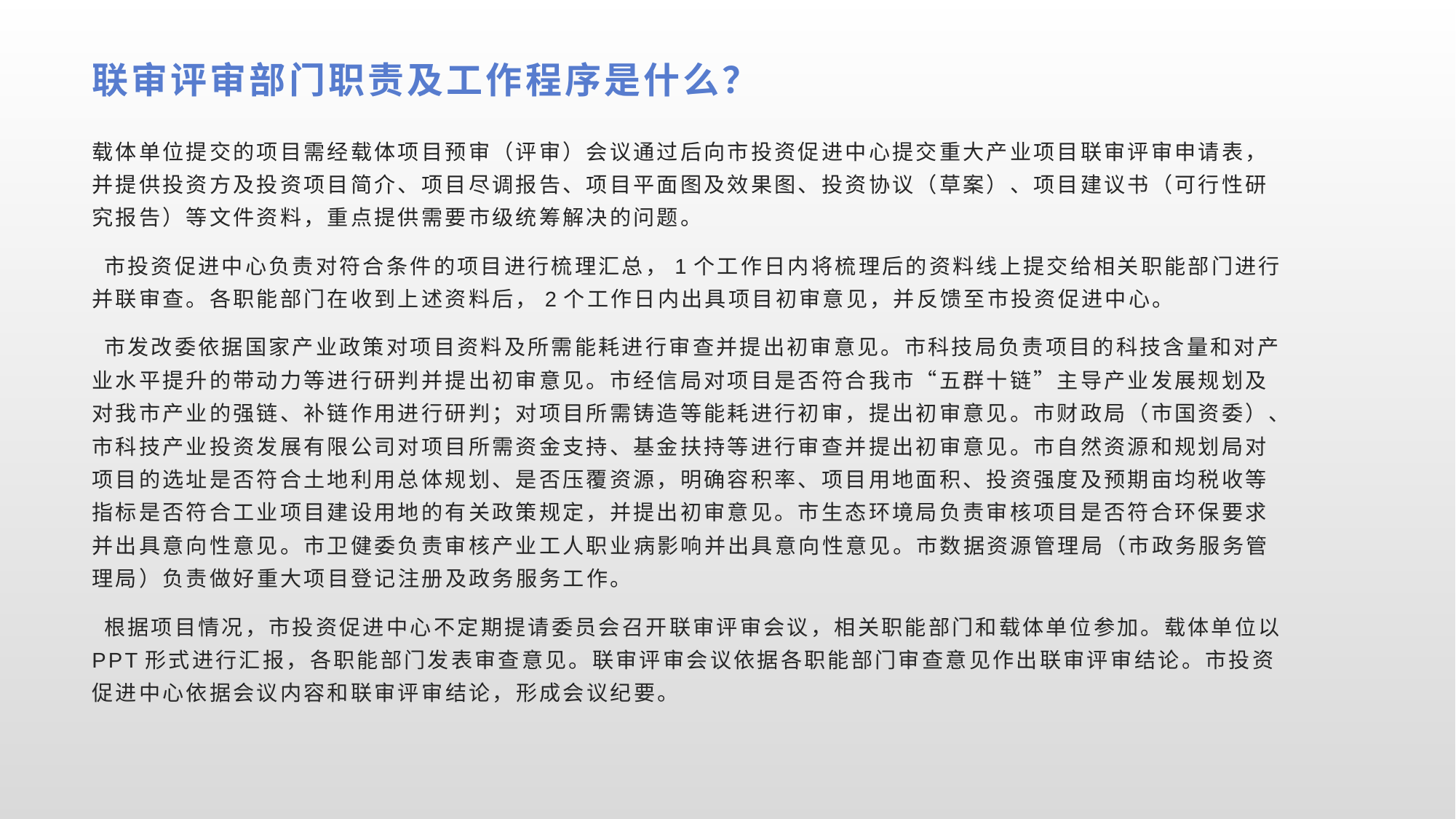

# 联审评审部门职责及工作程序是什么？
载体单位提交的项目需经载体项目预审（评审）会议通过后向市投资促进中心提交重大产业项目联审评审申请表，并提供投资方及投资项目简介、项目尽调报告、项目平面图及效果图、投资协议（草案）、项目建议书（可行性研究报告）等文件资料，重点提供需要市级统筹解决的问题。
 市投资促进中心负责对符合条件的项目进行梳理汇总，1个工作日内将梳理后的资料线上提交给相关职能部门进行并联审查。各职能部门在收到上述资料后，2个工作日内出具项目初审意见，并反馈至市投资促进中心。
 市发改委依据国家产业政策对项目资料及所需能耗进行审查并提出初审意见。市科技局负责项目的科技含量和对产业水平提升的带动力等进行研判并提出初审意见。市经信局对项目是否符合我市“五群十链”主导产业发展规划及对我市产业的强链、补链作用进行研判；对项目所需铸造等能耗进行初审，提出初审意见。市财政局（市国资委）、市科技产业投资发展有限公司对项目所需资金支持、基金扶持等进行审查并提出初审意见。市自然资源和规划局对项目的选址是否符合土地利用总体规划、是否压覆资源，明确容积率、项目用地面积、投资强度及预期亩均税收等指标是否符合工业项目建设用地的有关政策规定，并提出初审意见。市生态环境局负责审核项目是否符合环保要求并出具意向性意见。市卫健委负责审核产业工人职业病影响并出具意向性意见。市数据资源管理局（市政务服务管理局）负责做好重大项目登记注册及政务服务工作。
 根据项目情况，市投资促进中心不定期提请委员会召开联审评审会议，相关职能部门和载体单位参加。载体单位以PPT形式进行汇报，各职能部门发表审查意见。联审评审会议依据各职能部门审查意见作出联审评审结论。市投资促进中心依据会议内容和联审评审结论，形成会议纪要。